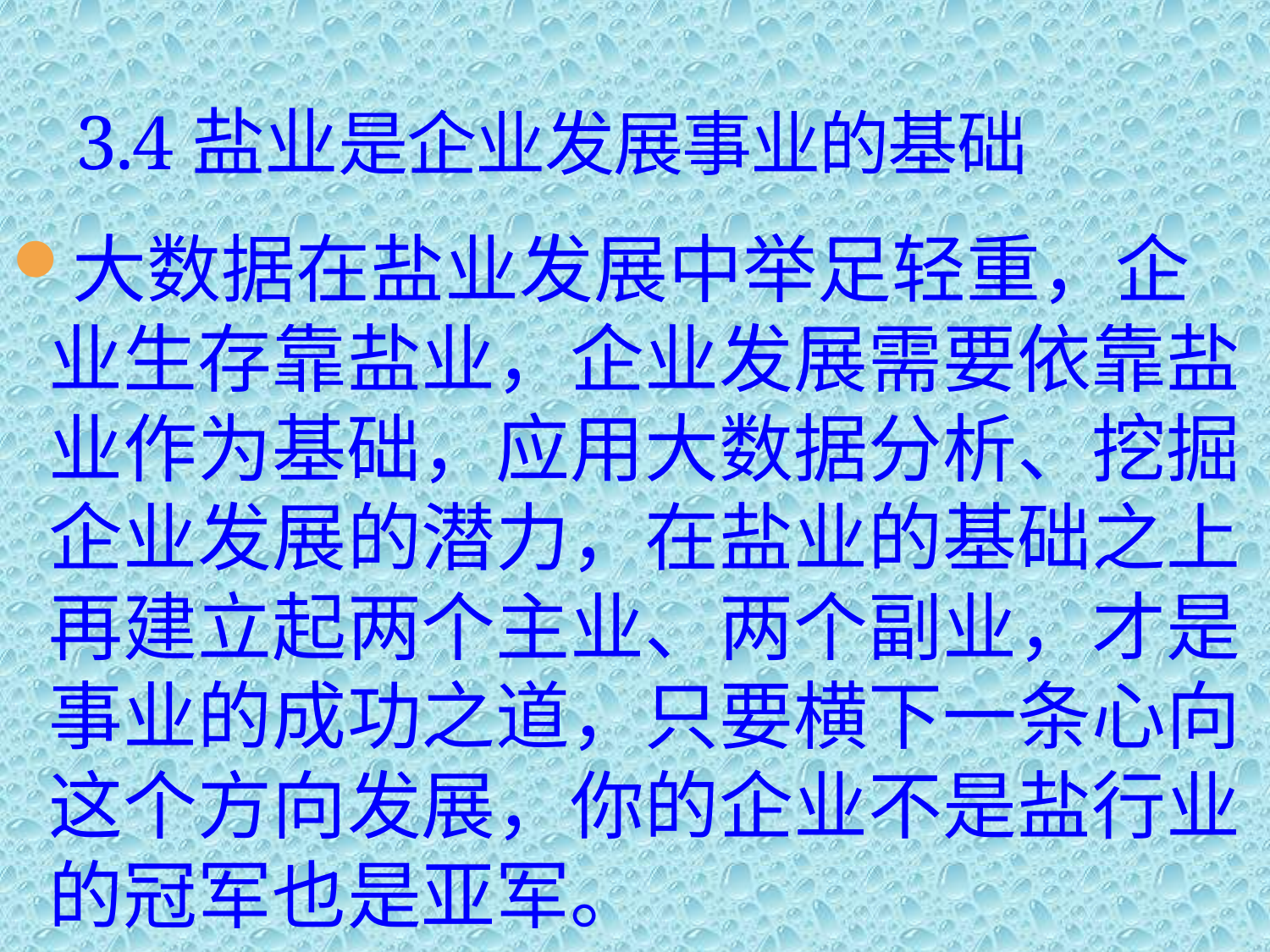

# 3.4盐业是企业发展事业的基础
大数据在盐业发展中举足轻重，企业生存靠盐业，企业发展需要依靠盐业作为基础，应用大数据分析、挖掘企业发展的潜力，在盐业的基础之上再建立起两个主业、两个副业，才是事业的成功之道，只要横下一条心向这个方向发展，你的企业不是盐行业的冠军也是亚军。